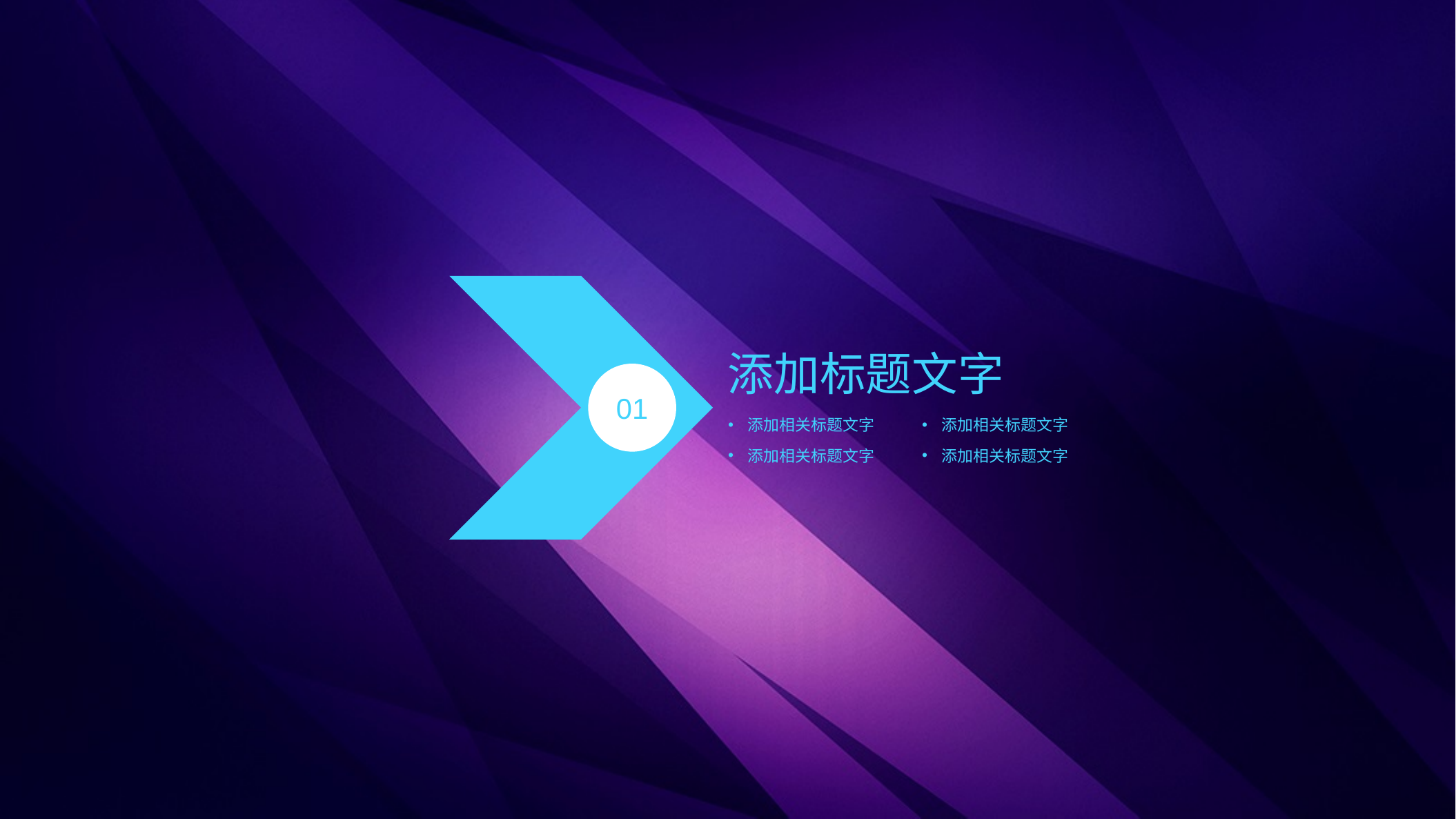

添加标题文字
01
添加相关标题文字
添加相关标题文字
添加相关标题文字
添加相关标题文字